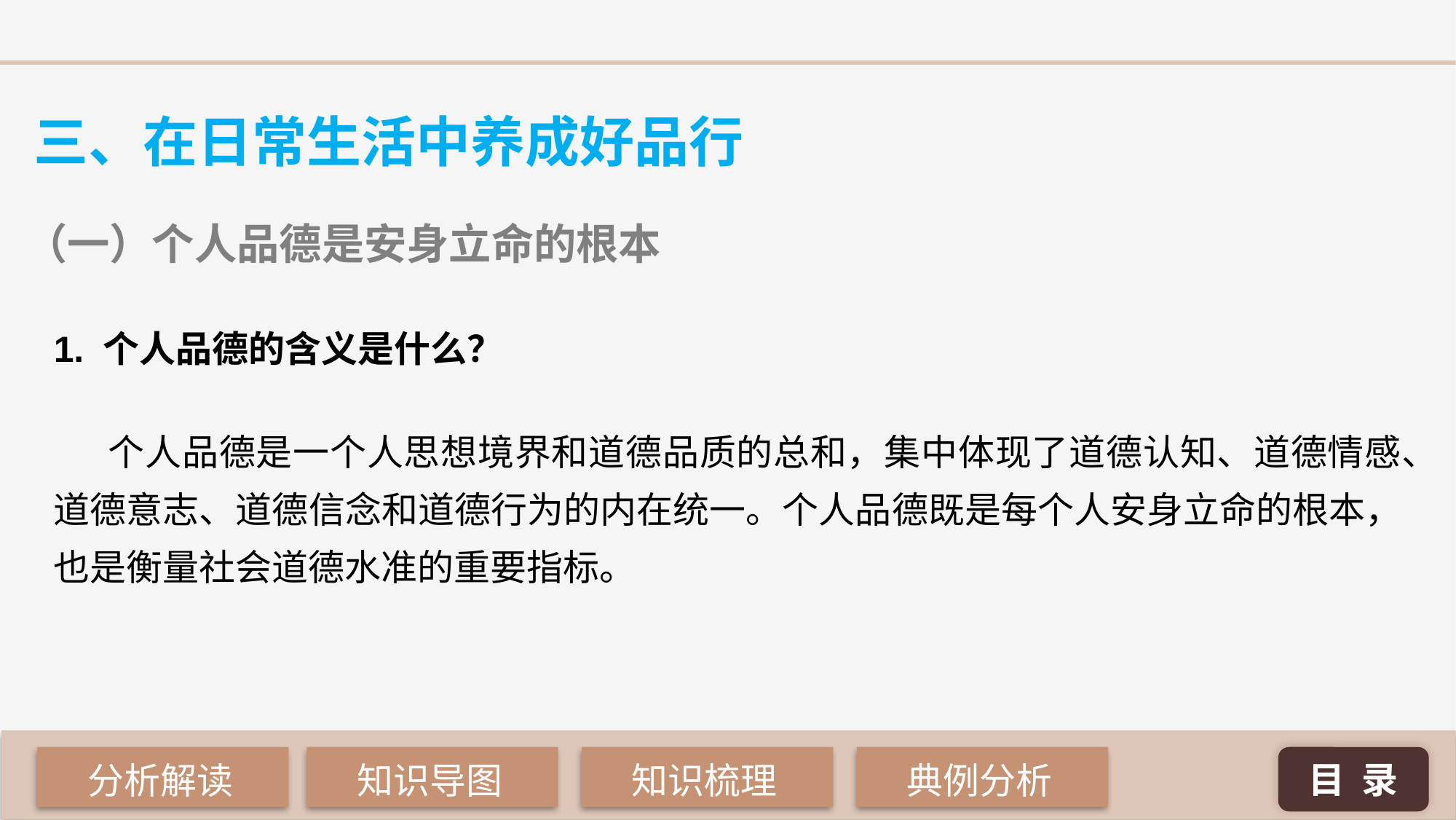

三、在日常生活中养成好品行
（一）个人品德是安身立命的根本
1. 个人品德的含义是什么？
个人品德是一个人思想境界和道德品质的总和，集中体现了道德认知、道德情感、道德意志、道德信念和道德行为的内在统一。个人品德既是每个人安身立命的根本，也是衡量社会道德水准的重要指标。